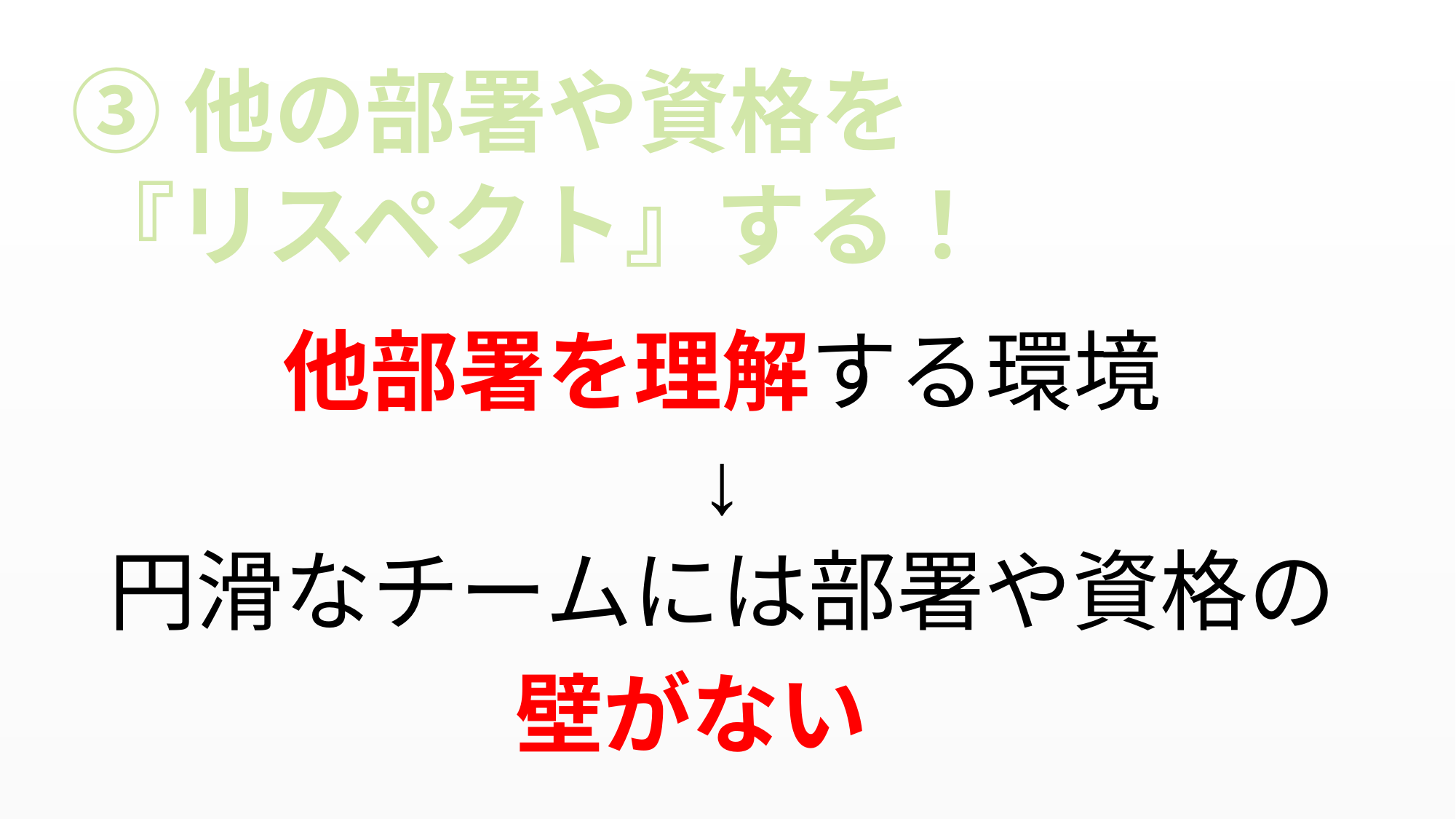

③他の部署や資格を
　『リスペクト』する！
他部署を理解する環境
↓
円滑なチームには部署や資格の
壁がない